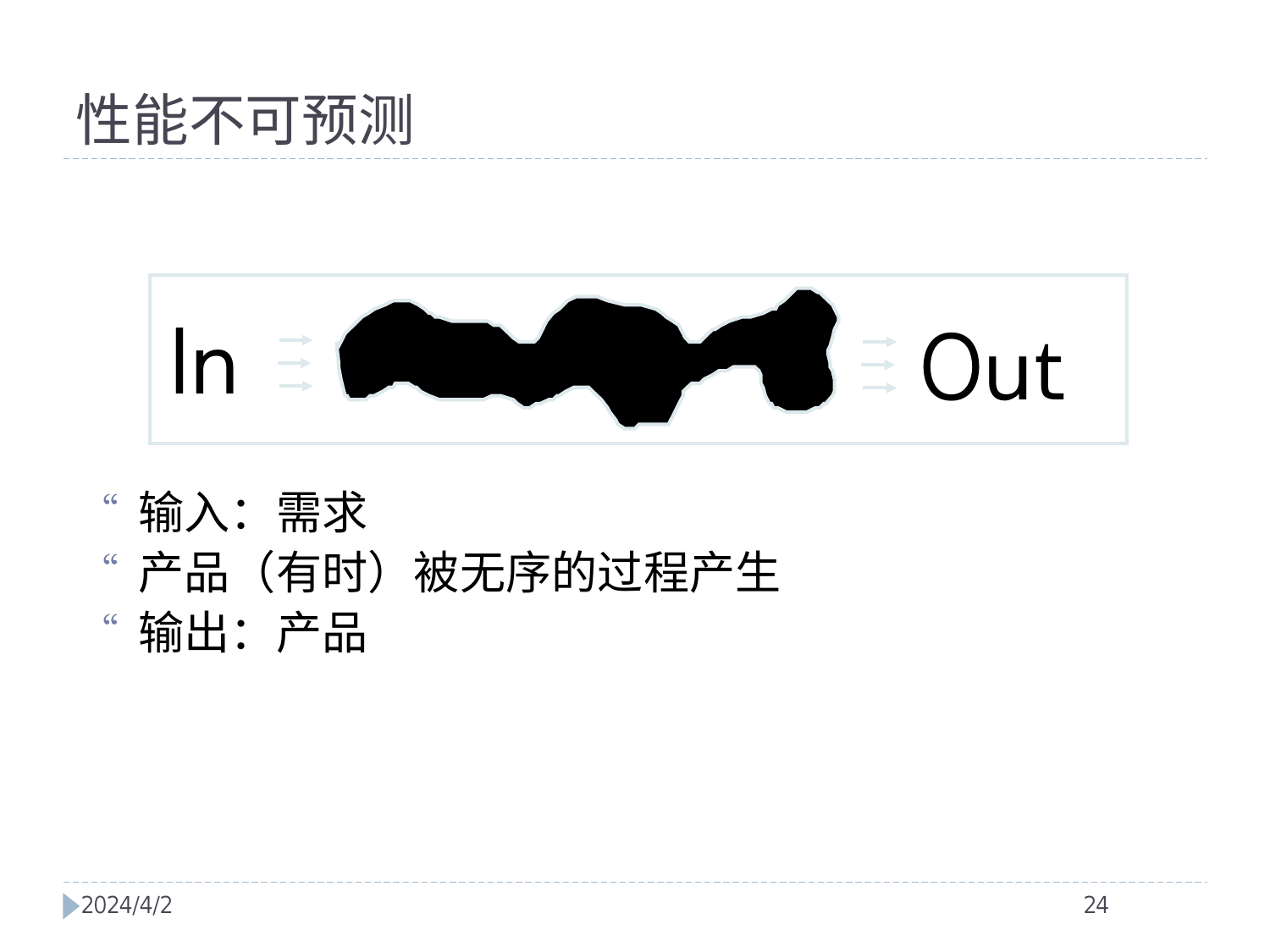

性能不可预测

In
Out
输入：需求
产品（有时）被无序的过程产生
输出：产品
2024/4/2
24